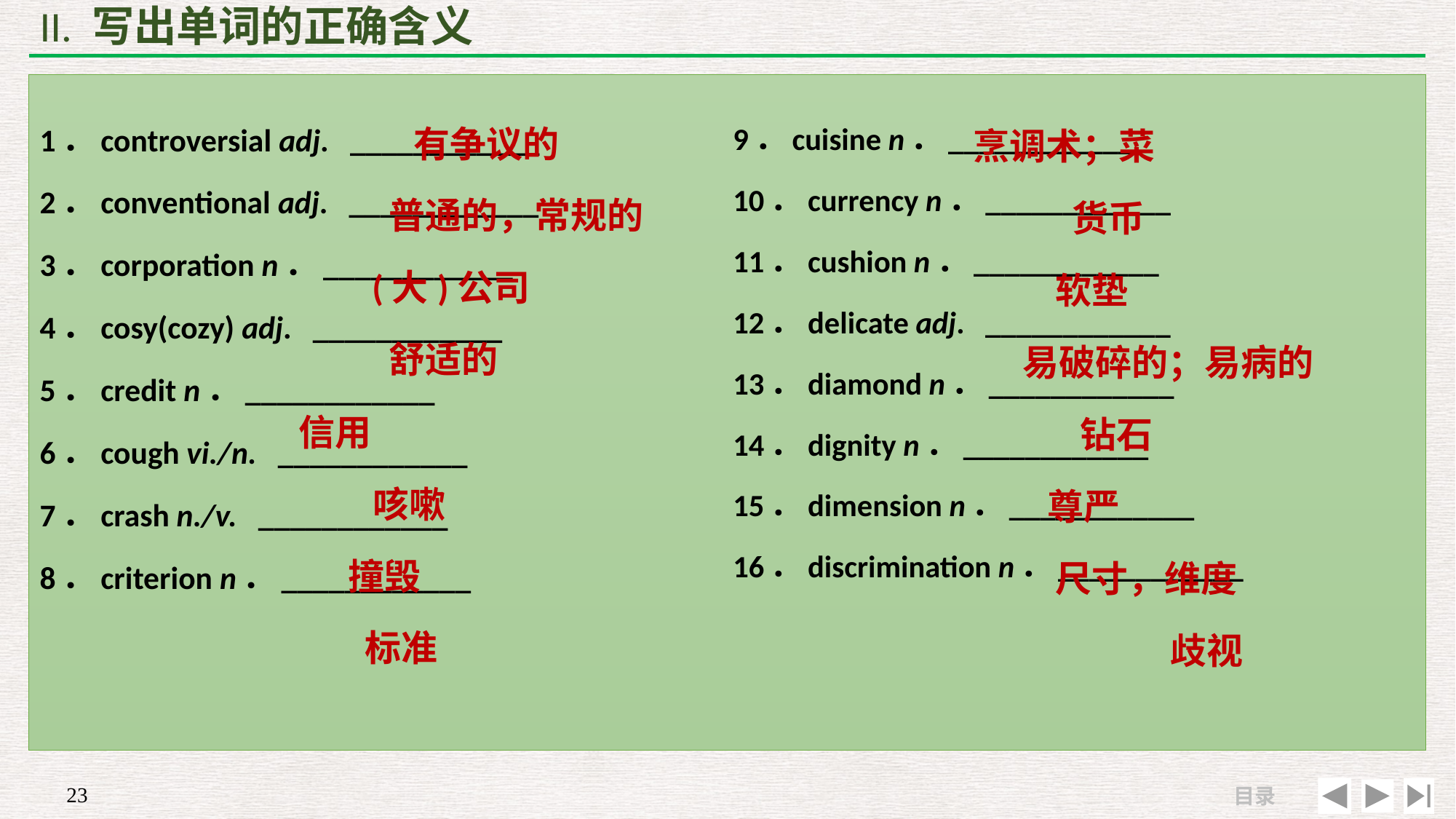

# II. 写出单词的正确含义

             有争议的
          普通的，常规的
         (大)公司
          舒适的
信用
        咳嗽
     撞毁
       标准
烹调术；菜
           货币
         软垫
     易破碎的；易病的
            钻石
        尊严
         尺寸，维度
                       歧视
1．controversial adj.   ____________
2．conventional adj.   ____________
3．corporation n．____________
4．cosy(cozy) adj.   ____________
5．credit n．____________
6．cough vi./n.   ____________
7．crash n./v.   ____________
8．criterion n．____________
9．cuisine n．____________
10．currency n．____________
11．cushion n．____________
12．delicate adj.   ____________
13．diamond n．____________
14．dignity n．____________
15．dimension n．____________
16．discrimination n．____________